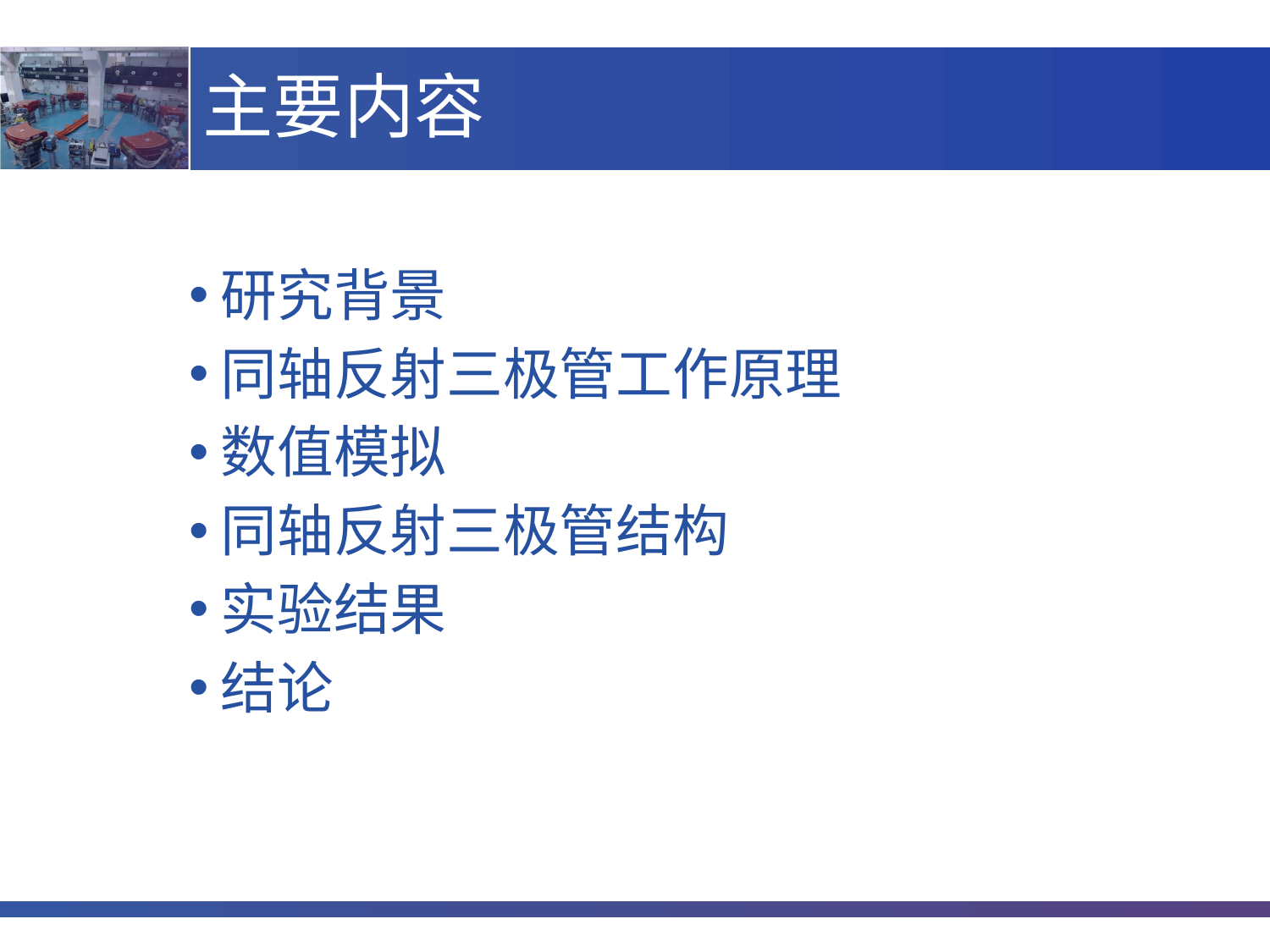

# 主要内容
研究背景
同轴反射三极管工作原理
数值模拟
同轴反射三极管结构
实验结果
结论